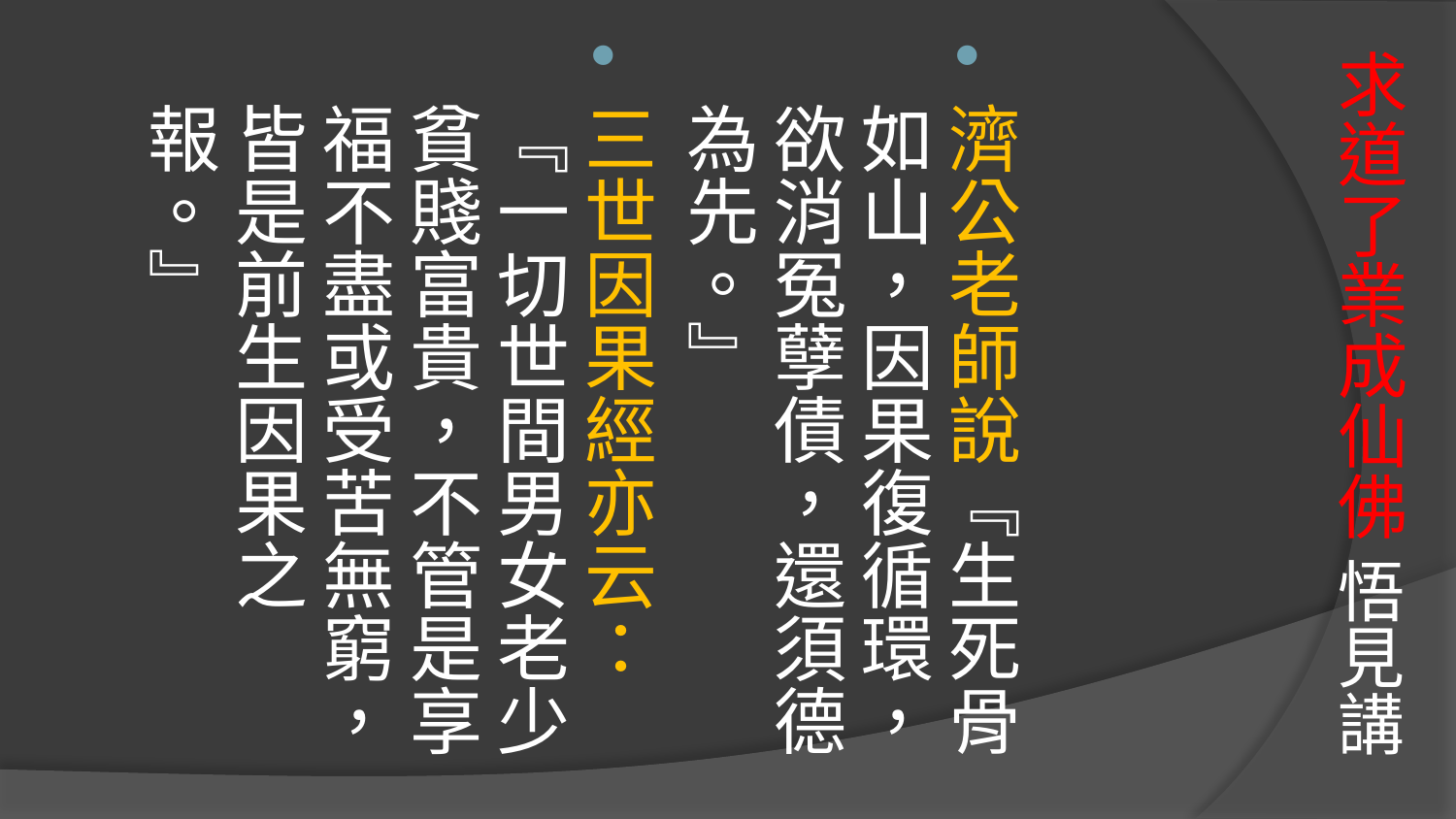

# 求道了業成仙佛 悟見講
濟公老師說『生死骨如山，因果復循環，欲消冤孽債，還須德為先。』
三世因果經亦云：『一切世間男女老少貧賤富貴，不管是享福不盡或受苦無窮，皆是前生因果之報。』